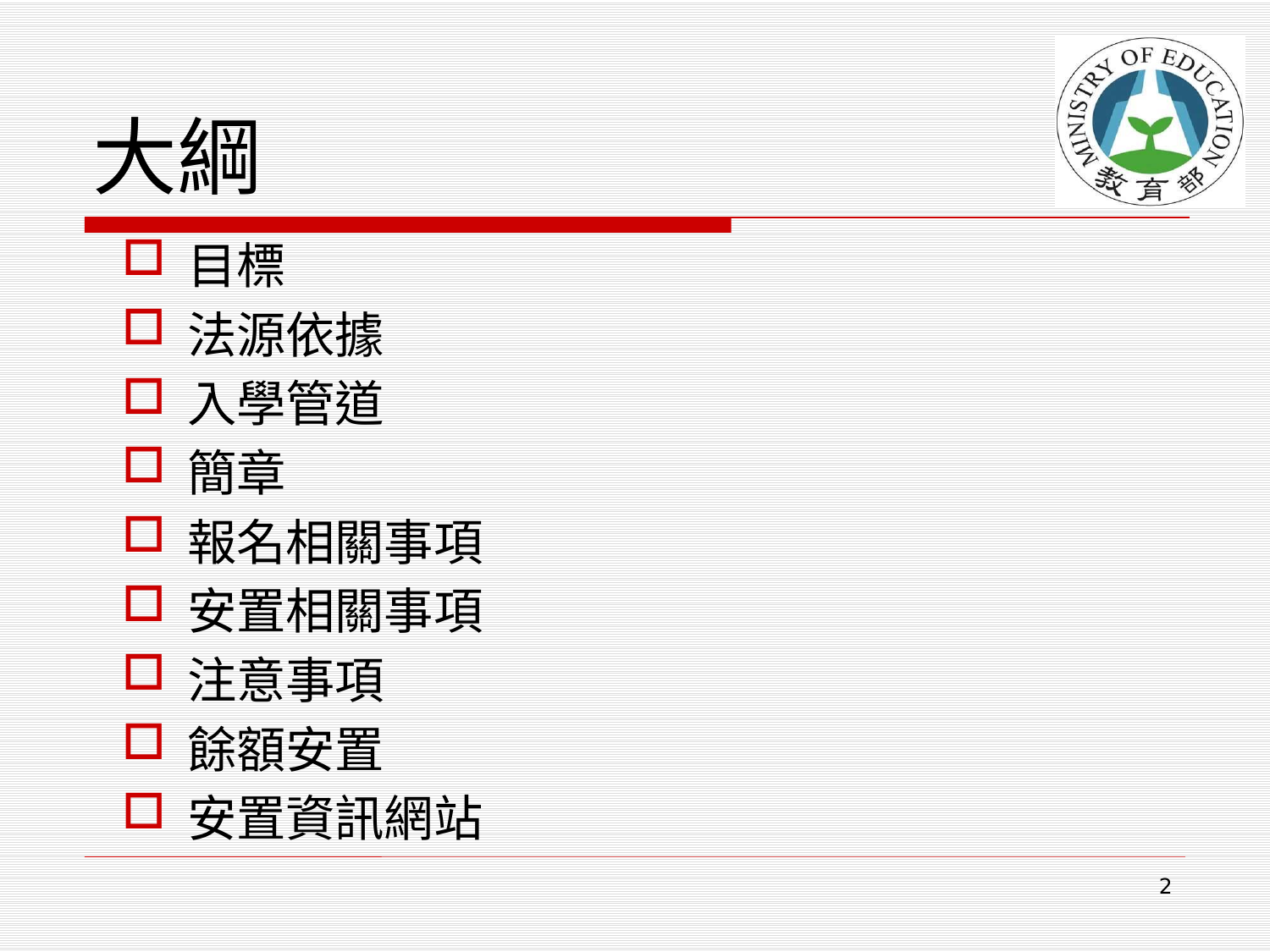

# 大綱
目標
法源依據
入學管道
簡章
報名相關事項
安置相關事項
注意事項
餘額安置
安置資訊網站
2